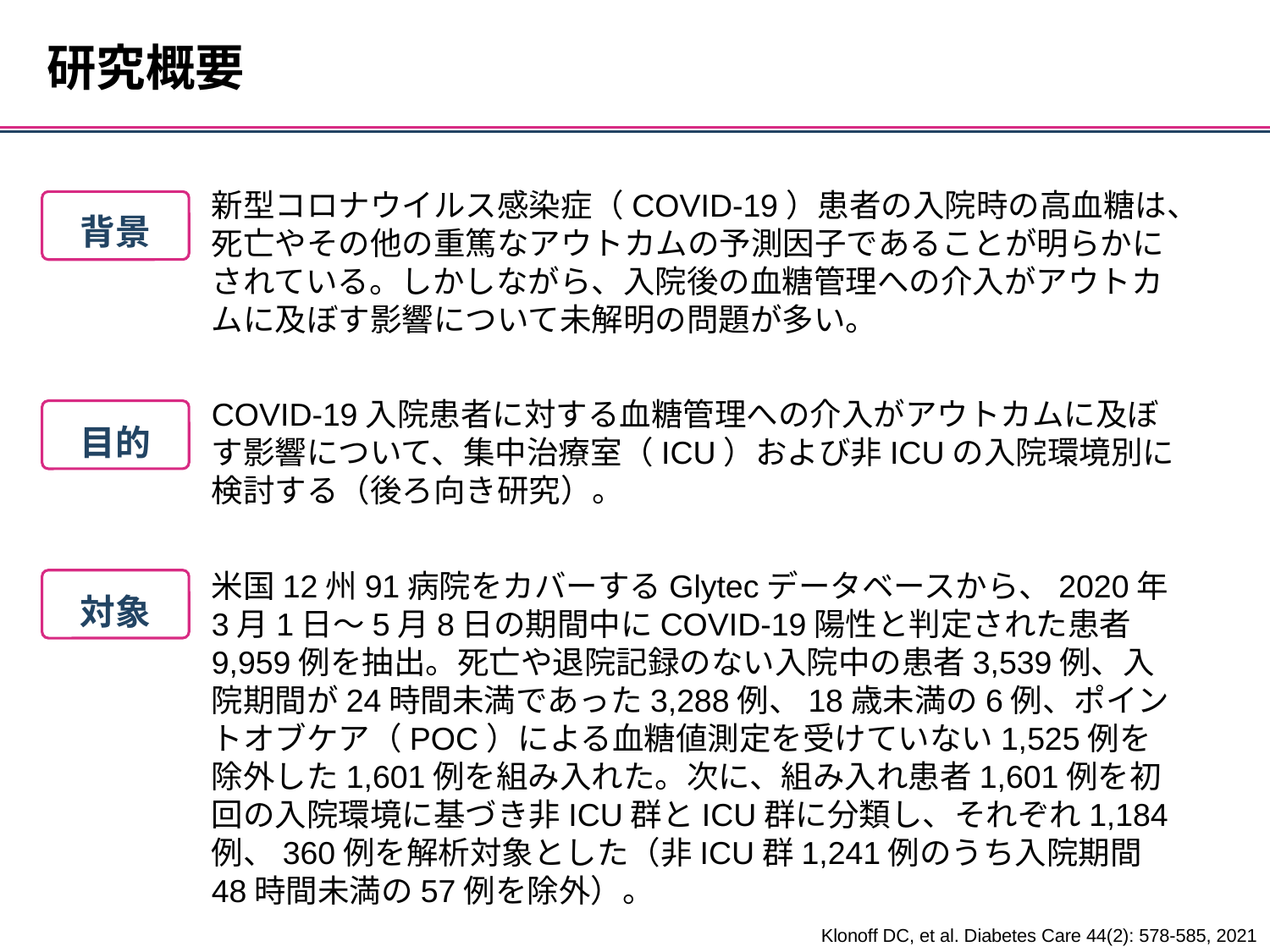

研究概要
新型コロナウイルス感染症（COVID-19）患者の入院時の高血糖は、死亡やその他の重篤なアウトカムの予測因子であることが明らかにされている。しかしながら、入院後の血糖管理への介入がアウトカムに及ぼす影響について未解明の問題が多い。

背景
COVID-19入院患者に対する血糖管理への介入がアウトカムに及ぼす影響について、集中治療室（ICU）および非ICUの入院環境別に検討する（後ろ向き研究）。

目的
米国12州91病院をカバーするGlytecデータベースから、2020年3月1日～5月8日の期間中にCOVID-19陽性と判定された患者9,959例を抽出。死亡や退院記録のない入院中の患者3,539例、入院期間が24時間未満であった3,288例、18歳未満の6例、ポイントオブケア（POC）による血糖値測定を受けていない1,525例を除外した1,601例を組み入れた。次に、組み入れ患者1,601例を初回の入院環境に基づき非ICU群とICU群に分類し、それぞれ1,184例、360例を解析対象とした（非ICU群1,241例のうち入院期間48時間未満の57例を除外）。

対象
Klonoff DC, et al. Diabetes Care 44(2): 578-585, 2021